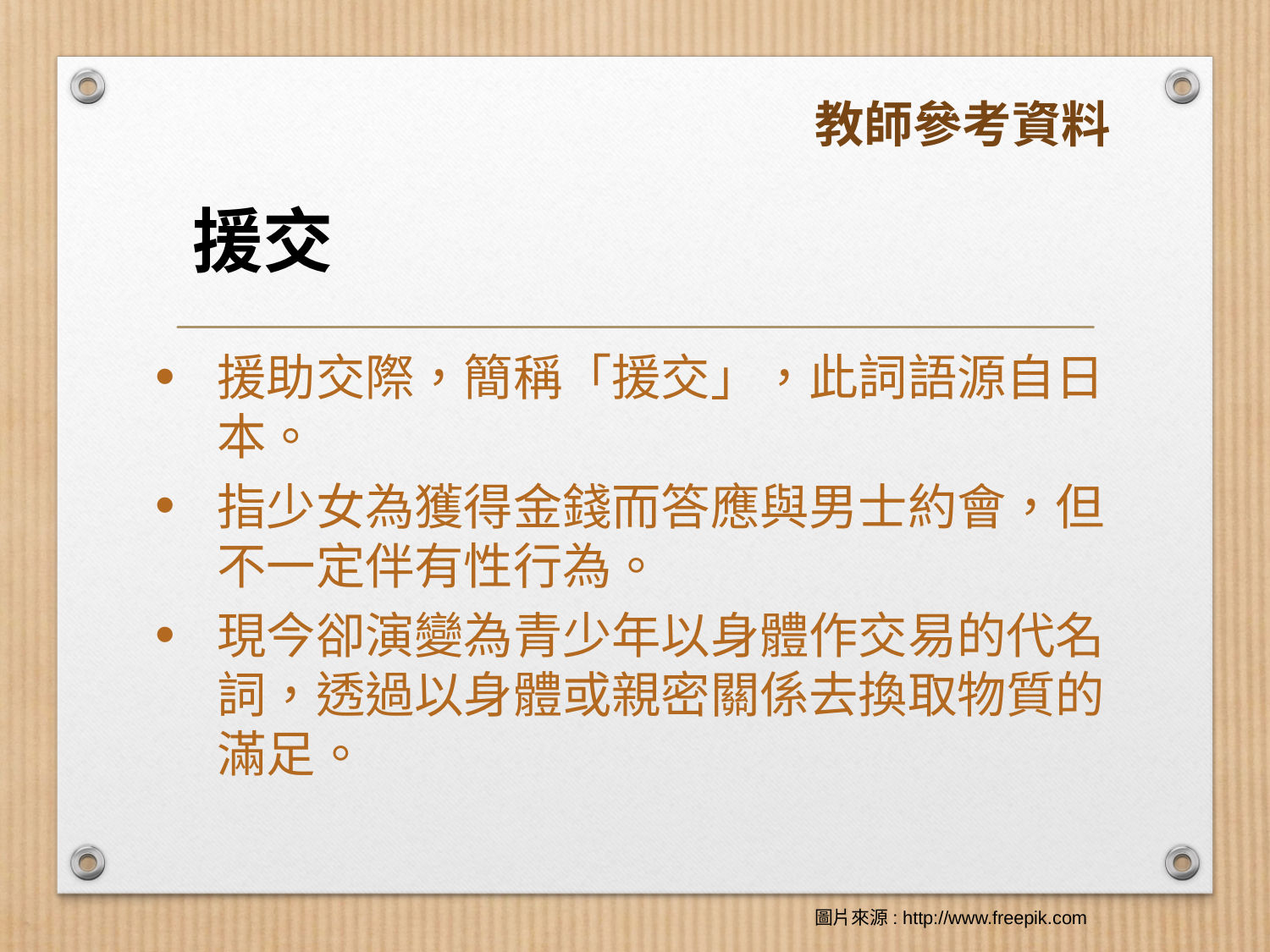

教師參考資料
# 援交
援助交際，簡稱「援交」，此詞語源自日本。
指少女為獲得金錢而答應與男士約會，但不一定伴有性行為。
現今卻演變為青少年以身體作交易的代名詞，透過以身體或親密關係去換取物質的滿足。
圖片來源: http://www.freepik.com